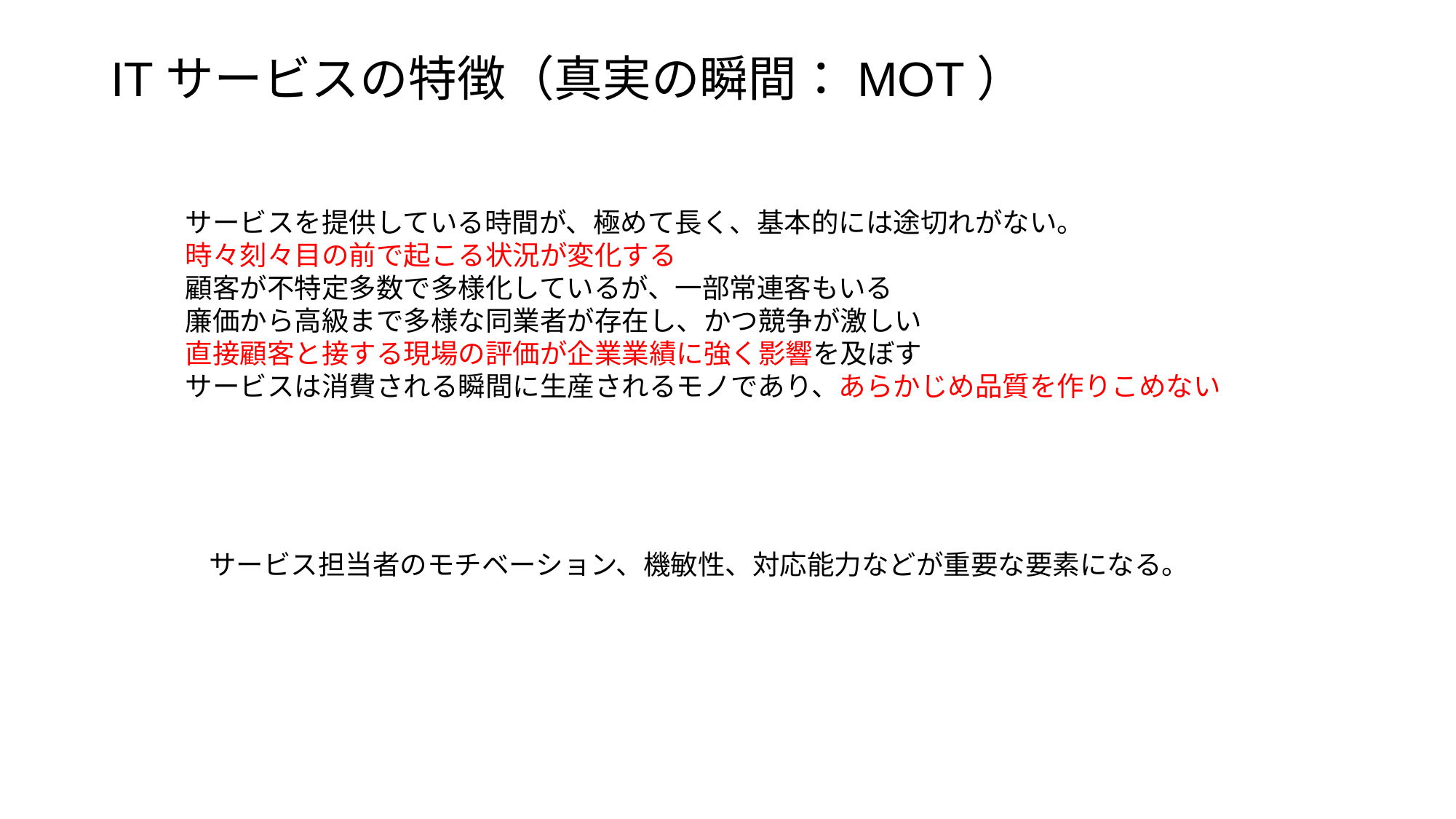

# ITサービスの特徴（真実の瞬間：MOT）
サービスを提供している時間が、極めて長く、基本的には途切れがない。
時々刻々目の前で起こる状況が変化する
顧客が不特定多数で多様化しているが、一部常連客もいる
廉価から高級まで多様な同業者が存在し、かつ競争が激しい
直接顧客と接する現場の評価が企業業績に強く影響を及ぼす
サービスは消費される瞬間に生産されるモノであり、あらかじめ品質を作りこめない
サービス担当者のモチベーション、機敏性、対応能力などが重要な要素になる。